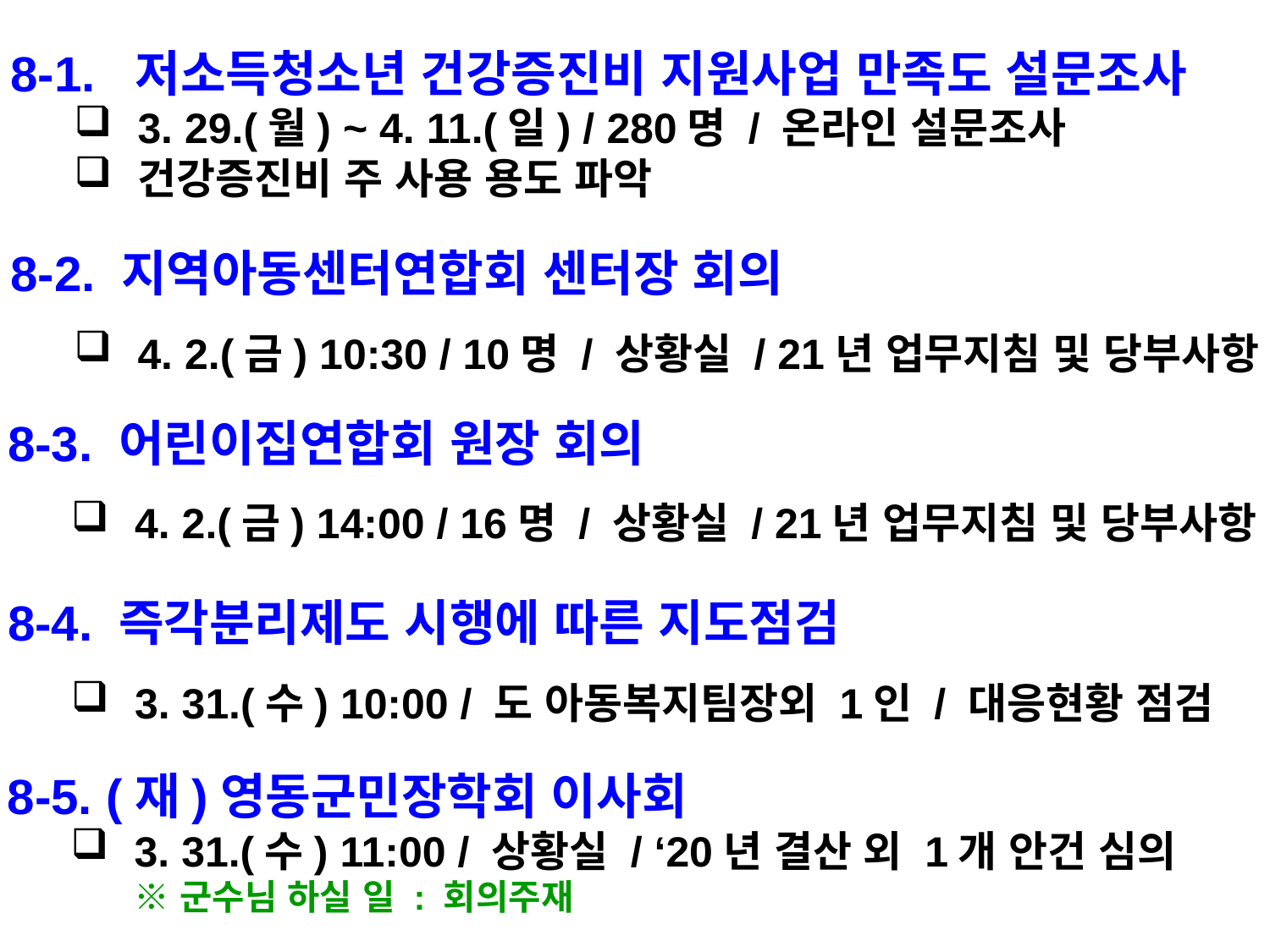

8-1.  저소득청소년 건강증진비 지원사업 만족도 설문조사
3. 29.(월) ~ 4. 11.(일) / 280명 / 온라인 설문조사
건강증진비 주 사용 용도 파악
8-2. 지역아동센터연합회 센터장 회의
4. 2.(금) 10:30 / 10명 / 상황실 / 21년 업무지침 및 당부사항
8-3. 어린이집연합회 원장 회의
4. 2.(금) 14:00 / 16명 / 상황실 / 21년 업무지침 및 당부사항
8-4. 즉각분리제도 시행에 따른 지도점검
3. 31.(수) 10:00 / 도 아동복지팀장외 1인 / 대응현황 점검

8-5. (재)영동군민장학회 이사회
3. 31.(수) 11:00 / 상황실 / ‘20년 결산 외 1개 안건 심의
※ 군수님 하실 일 : 회의주재